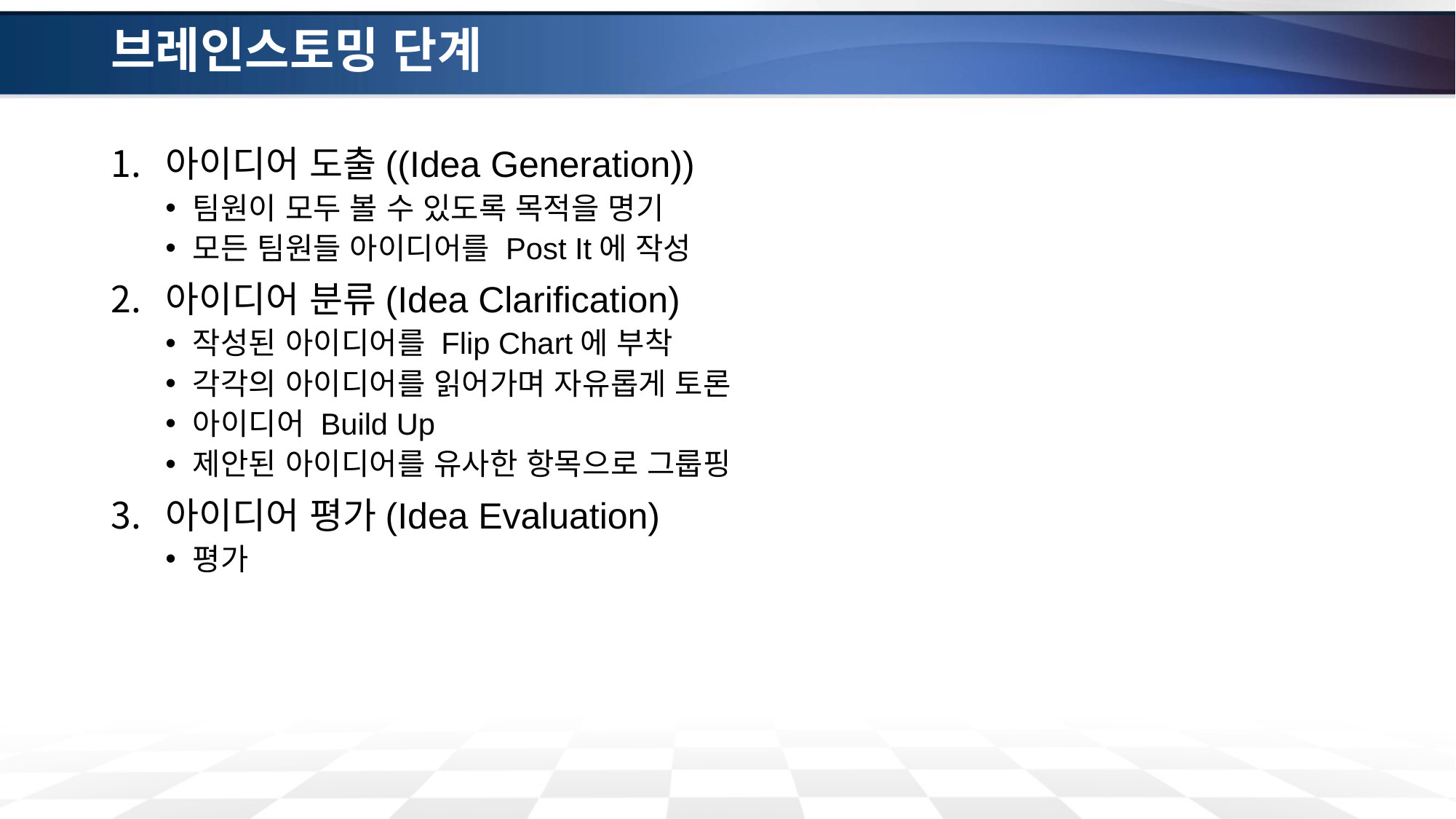

# 브레인스토밍 단계
아이디어 도출((Idea Generation))
팀원이 모두 볼 수 있도록 목적을 명기
모든 팀원들 아이디어를 Post It에 작성
아이디어 분류(Idea Clarification)
작성된 아이디어를 Flip Chart에 부착
각각의 아이디어를 읽어가며 자유롭게 토론
아이디어 Build Up
제안된 아이디어를 유사한 항목으로 그룹핑
아이디어 평가(Idea Evaluation)
평가